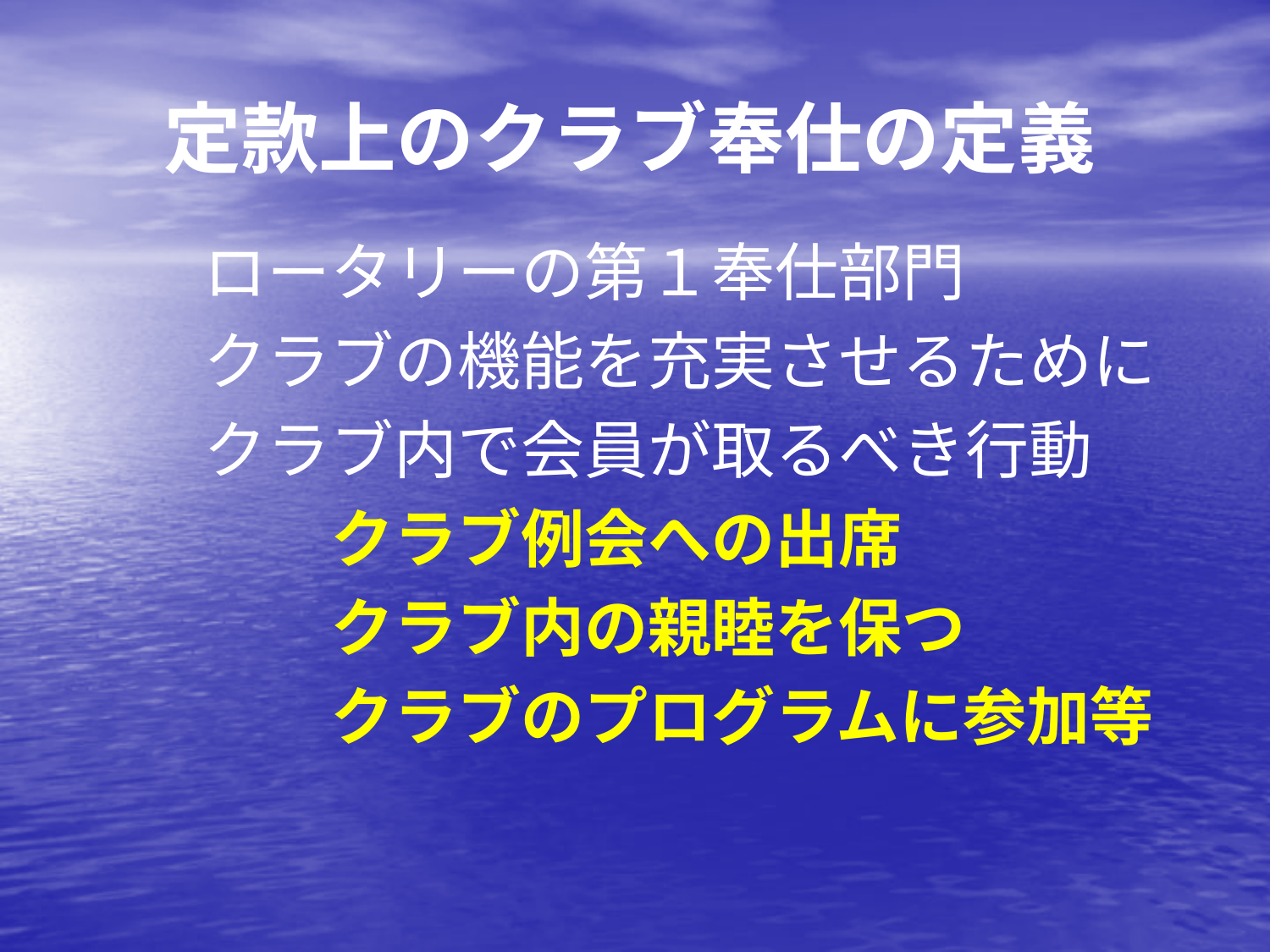

# 定款上のクラブ奉仕の定義
　　ロータリーの第１奉仕部門
　　クラブの機能を充実させるために
　　クラブ内で会員が取るべき行動
　　　　クラブ例会への出席
　　　　クラブ内の親睦を保つ
　　　　クラブのプログラムに参加等